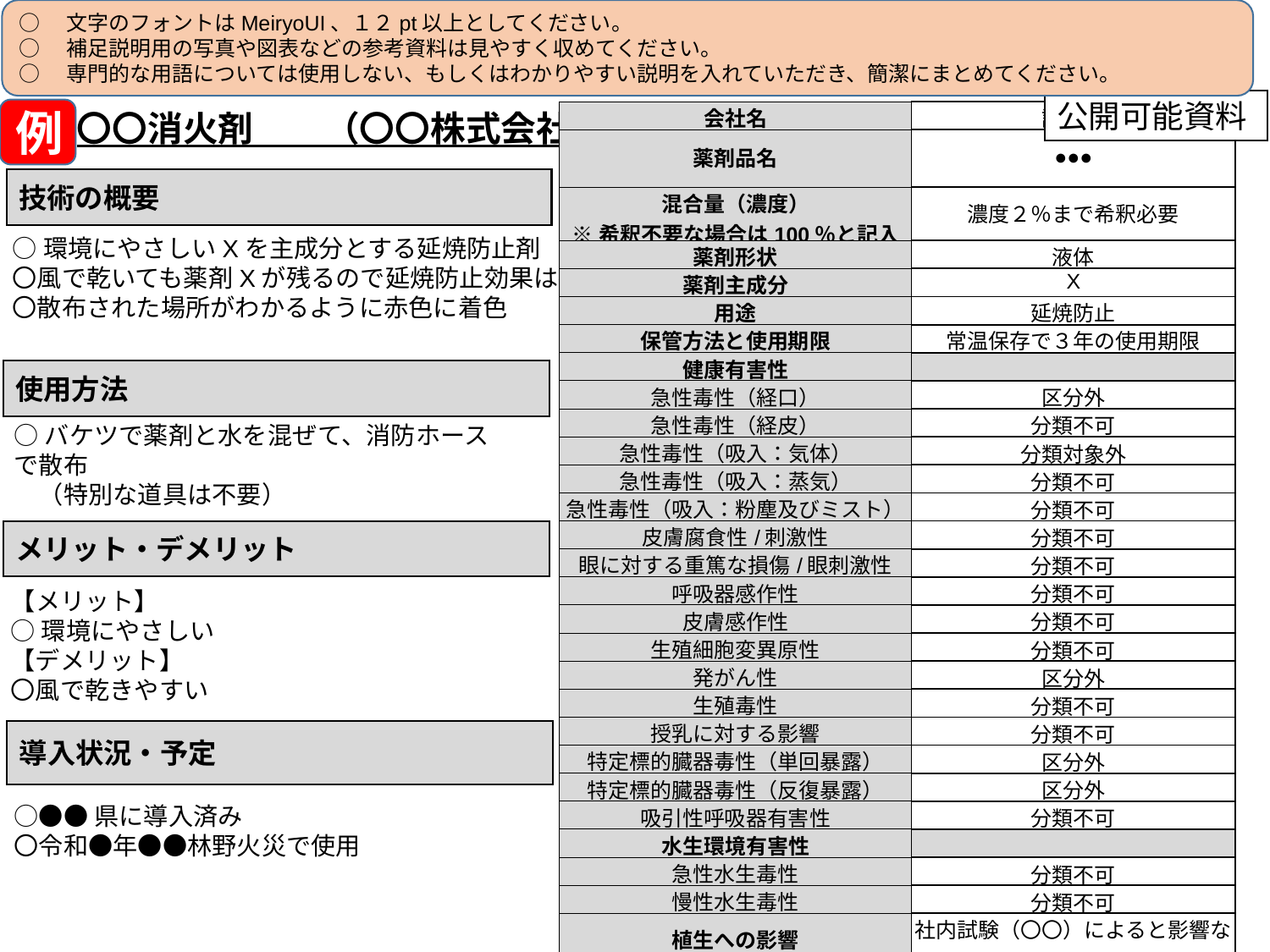

○　文字のフォントはMeiryoUI、１２pt以上としてください。
○　補足説明用の写真や図表などの参考資料は見やすく収めてください。
○　専門的な用語については使用しない、もしくはわかりやすい説明を入れていただき、簡潔にまとめてください。
公開可能資料
例
〇〇消火剤　　（〇〇株式会社）
| 会社名 | 記載例 |
| --- | --- |
| 薬剤品名 | ●●● |
| 混合量（濃度） ※希釈不要な場合は100％と記入 | 濃度２％まで希釈必要 |
| 薬剤形状 | 液体 |
| 薬剤主成分 | X |
| 用途 | 延焼防止 |
| 保管方法と使用期限 | 常温保存で３年の使用期限 |
| 健康有害性 |  |
| 急性毒性（経口） | 区分外 |
| 急性毒性（経皮） | 分類不可 |
| 急性毒性（吸入：気体） | 分類対象外 |
| 急性毒性（吸入：蒸気） | 分類不可 |
| 急性毒性（吸入：粉塵及びミスト） | 分類不可 |
| 皮膚腐食性/刺激性 | 分類不可 |
| 眼に対する重篤な損傷/眼刺激性 | 分類不可 |
| 呼吸器感作性 | 分類不可 |
| 皮膚感作性 | 分類不可 |
| 生殖細胞変異原性 | 分類不可 |
| 発がん性 | 区分外 |
| 生殖毒性 | 分類不可 |
| 授乳に対する影響 | 分類不可 |
| 特定標的臓器毒性（単回暴露） | 区分外 |
| 特定標的臓器毒性（反復暴露） | 区分外 |
| 吸引性呼吸器有害性 | 分類不可 |
| 水生環境有害性 |  |
| 急性水生毒性 | 分類不可 |
| 慢性水生毒性 | 分類不可 |
| 植生への影響 | 社内試験（〇〇）によると影響なし |
技術の概要
記入例
（提出時削除）
○環境にやさしいXを主成分とする延焼防止剤
〇風で乾いても薬剤Xが残るので延焼防止効果は持続
〇散布された場所がわかるように赤色に着色
使用方法
○バケツで薬剤と水を混ぜて、消防ホースで散布
　（特別な道具は不要）
メリット・デメリット
【メリット】
○環境にやさしい
【デメリット】
〇風で乾きやすい
導入状況・予定
○●●県に導入済み
〇令和●年●●林野火災で使用